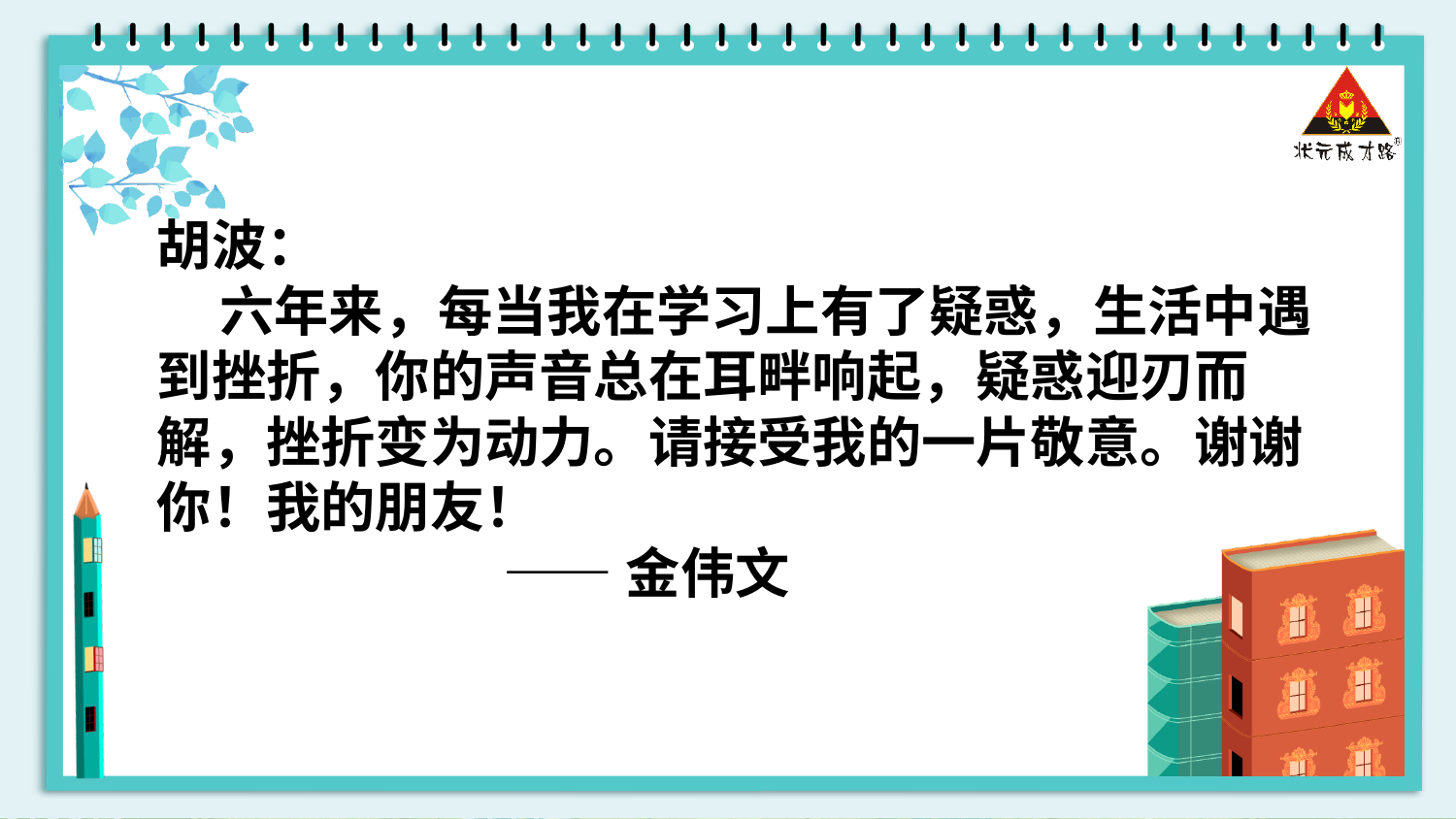

胡波：
    六年来，每当我在学习上有了疑惑，生活中遇到挫折，你的声音总在耳畔响起，疑惑迎刃而解，挫折变为动力。请接受我的一片敬意。谢谢你！我的朋友！
                            ——金伟文